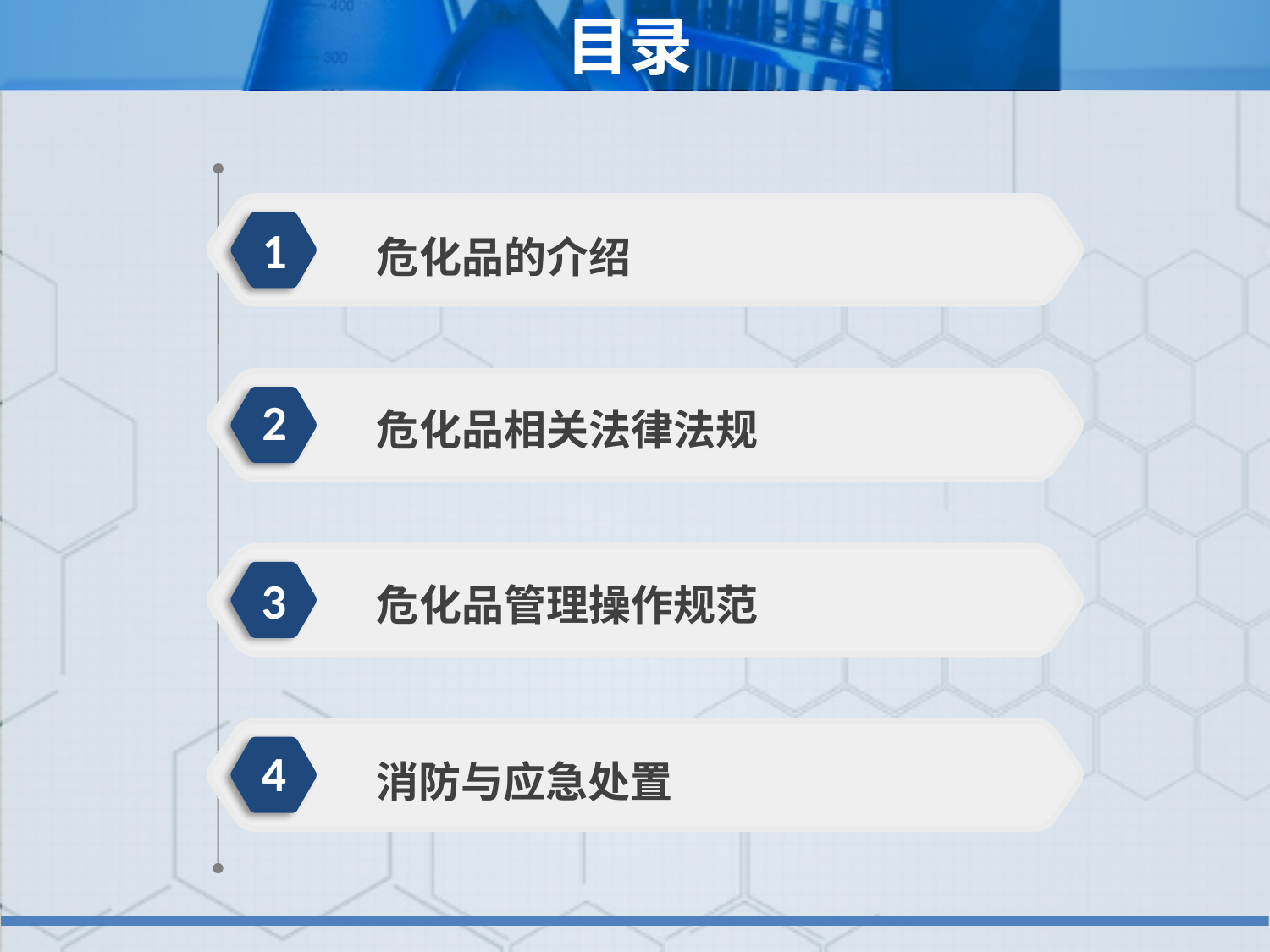

目录

1
危化品的介绍

2
危化品相关法律法规

3
危化品管理操作规范

4
消防与应急处置